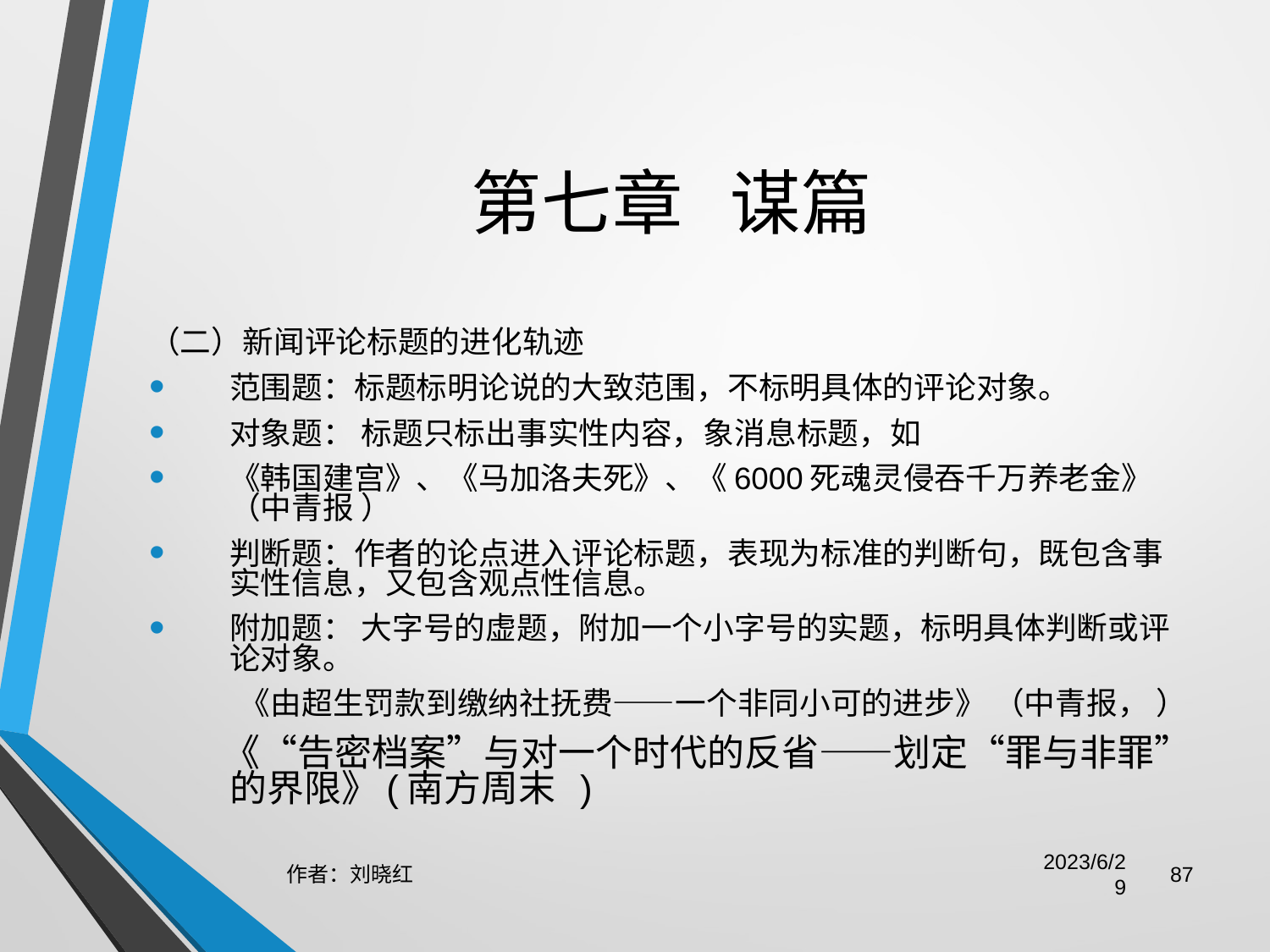

# 第七章   谋篇
（二）新闻评论标题的进化轨迹
范围题：标题标明论说的大致范围，不标明具体的评论对象。
对象题： 标题只标出事实性内容，象消息标题，如
《韩国建宫》、《马加洛夫死》、《6000死魂灵侵吞千万养老金》（中青报 ）
判断题：作者的论点进入评论标题，表现为标准的判断句，既包含事实性信息，又包含观点性信息。
附加题： 大字号的虚题，附加一个小字号的实题，标明具体判断或评论对象。
            《由超生罚款到缴纳社抚费——一个非同小可的进步》 （中青报， ）
        《“告密档案”与对一个时代的反省——划定“罪与非罪”的界限》(南方周末  )
作者：刘晓红
2023/6/29
87